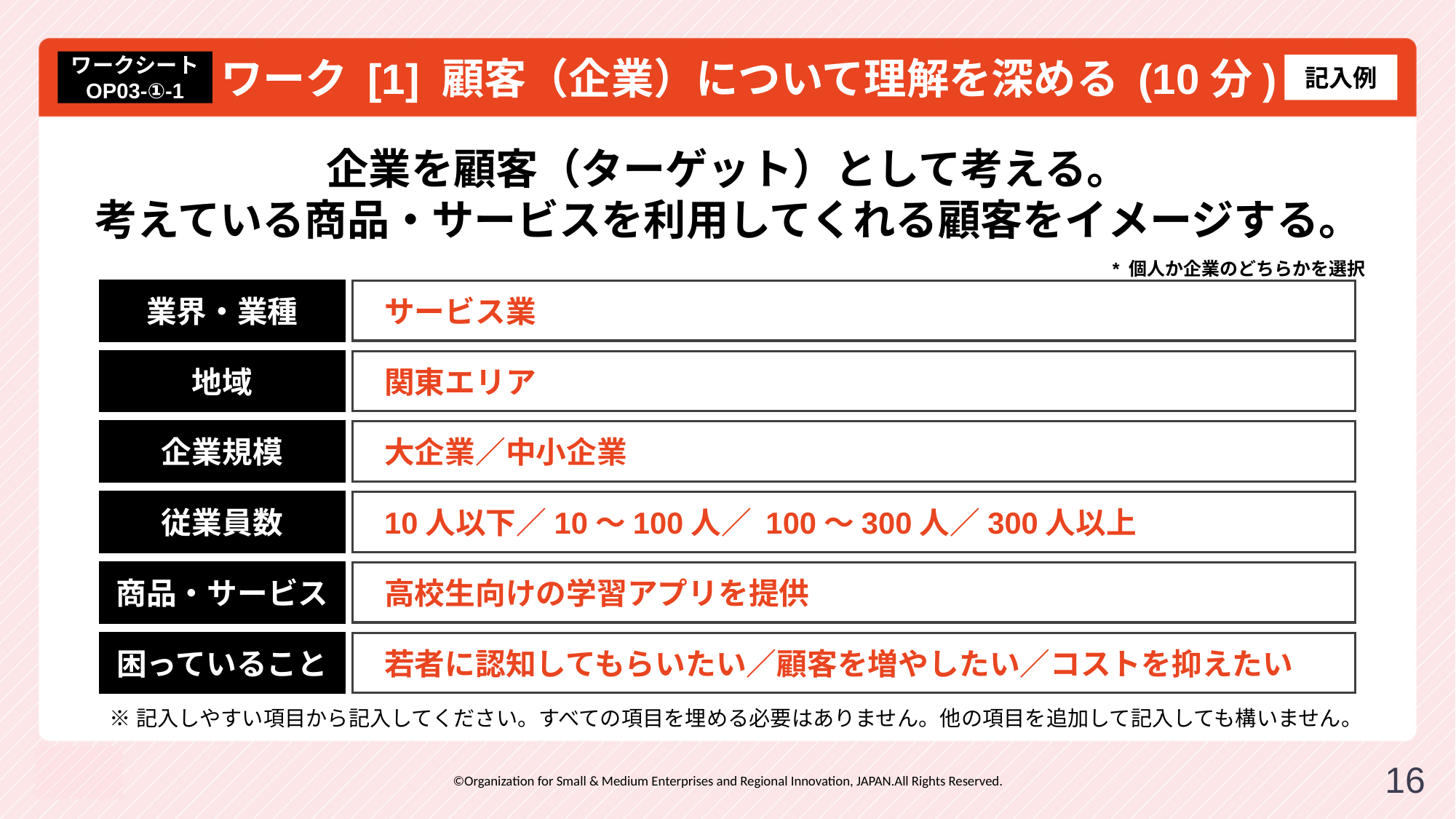

# ワーク [1] 顧客（企業）について理解を深める (10分)
ワークシート
OP03-①-1
記入例
企業を顧客（ターゲット）として考える。
考えている商品・サービスを利用してくれる顧客をイメージする。
* 個人か企業のどちらかを選択
業界・業種
サービス業
地域
関東エリア
企業規模
大企業／中小企業
従業員数
10人以下／10～100人／ 100～300人／300人以上
商品・サービス
高校生向けの学習アプリを提供
困っていること
若者に認知してもらいたい／顧客を増やしたい／コストを抑えたい
※記入しやすい項目から記入してください。すべての項目を埋める必要はありません。他の項目を追加して記入しても構いません。